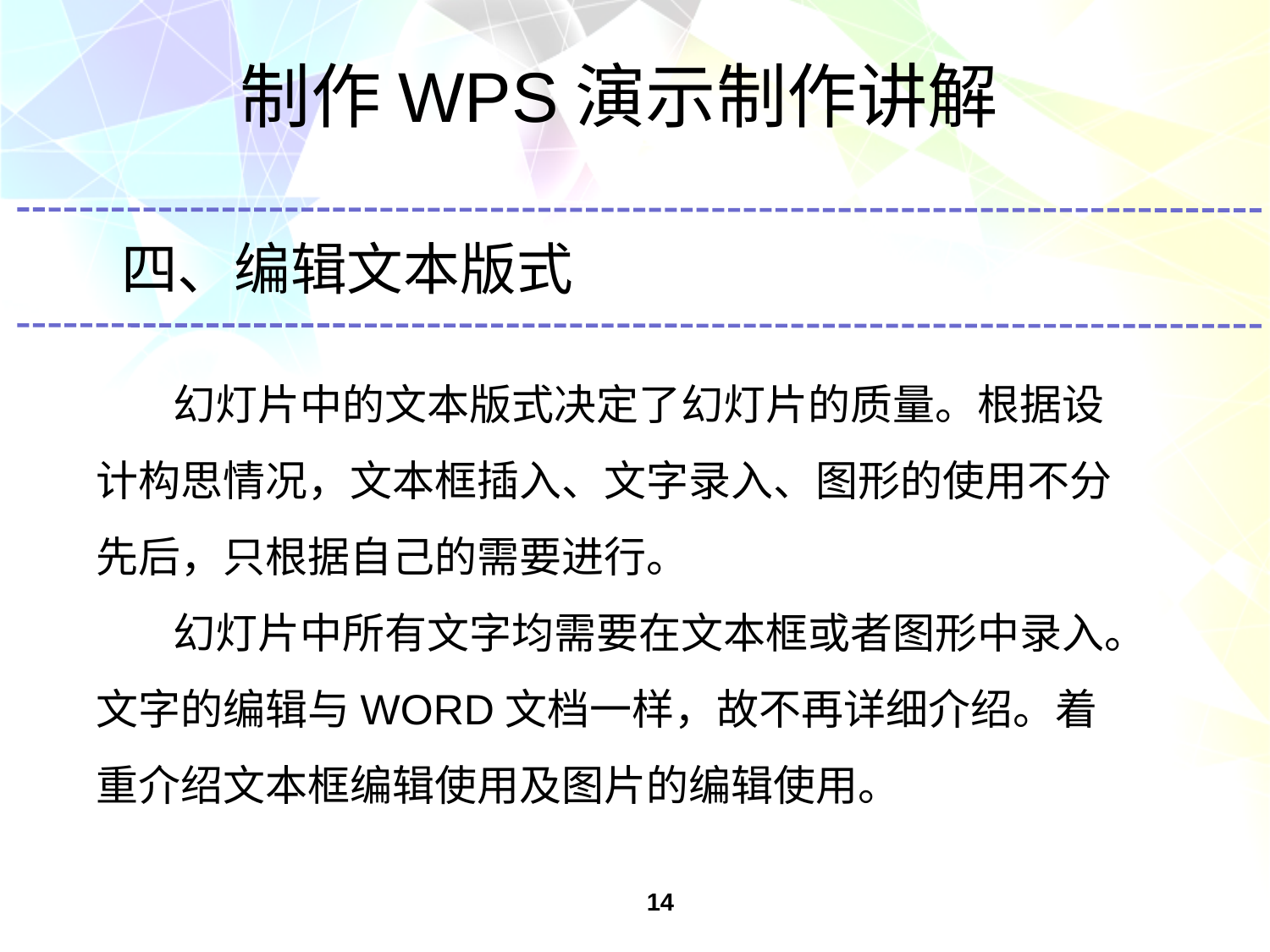

制作WPS演示制作讲解
四、编辑文本版式

       幻灯片中的文本版式决定了幻灯片的质量。根据设计构思情况，文本框插入、文字录入、图形的使用不分先后，只根据自己的需要进行。
       幻灯片中所有文字均需要在文本框或者图形中录入。文字的编辑与WORD文档一样，故不再详细介绍。着重介绍文本框编辑使用及图片的编辑使用。
14